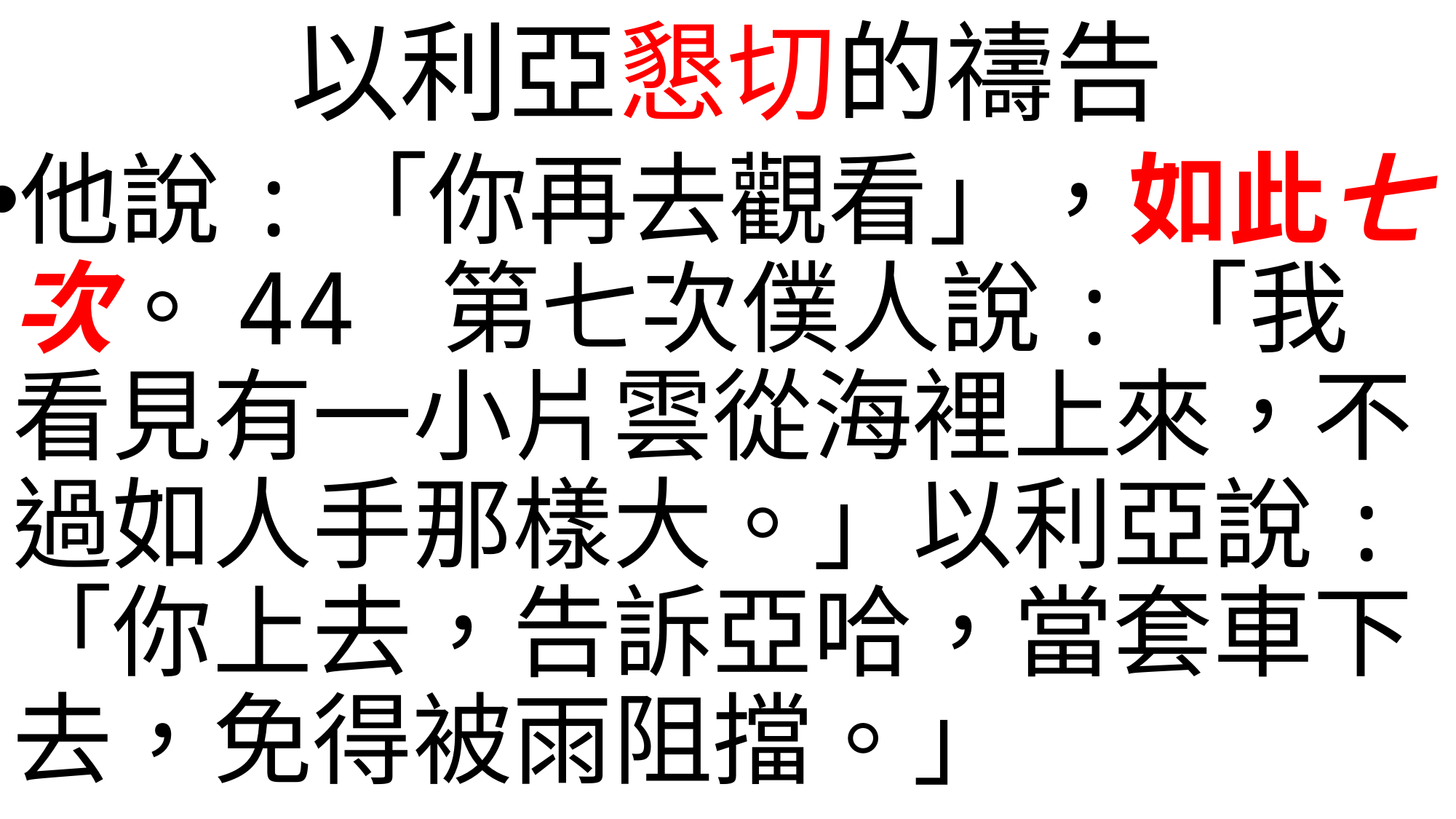

# 以利亞懇切的禱告
他說:「你再去觀看」，如此七次。44 第七次僕人說:「我看見有一小片雲從海裡上來，不過如人手那樣大。」以利亞說:「你上去，告訴亞哈，當套車下去，免得被雨阻擋。」